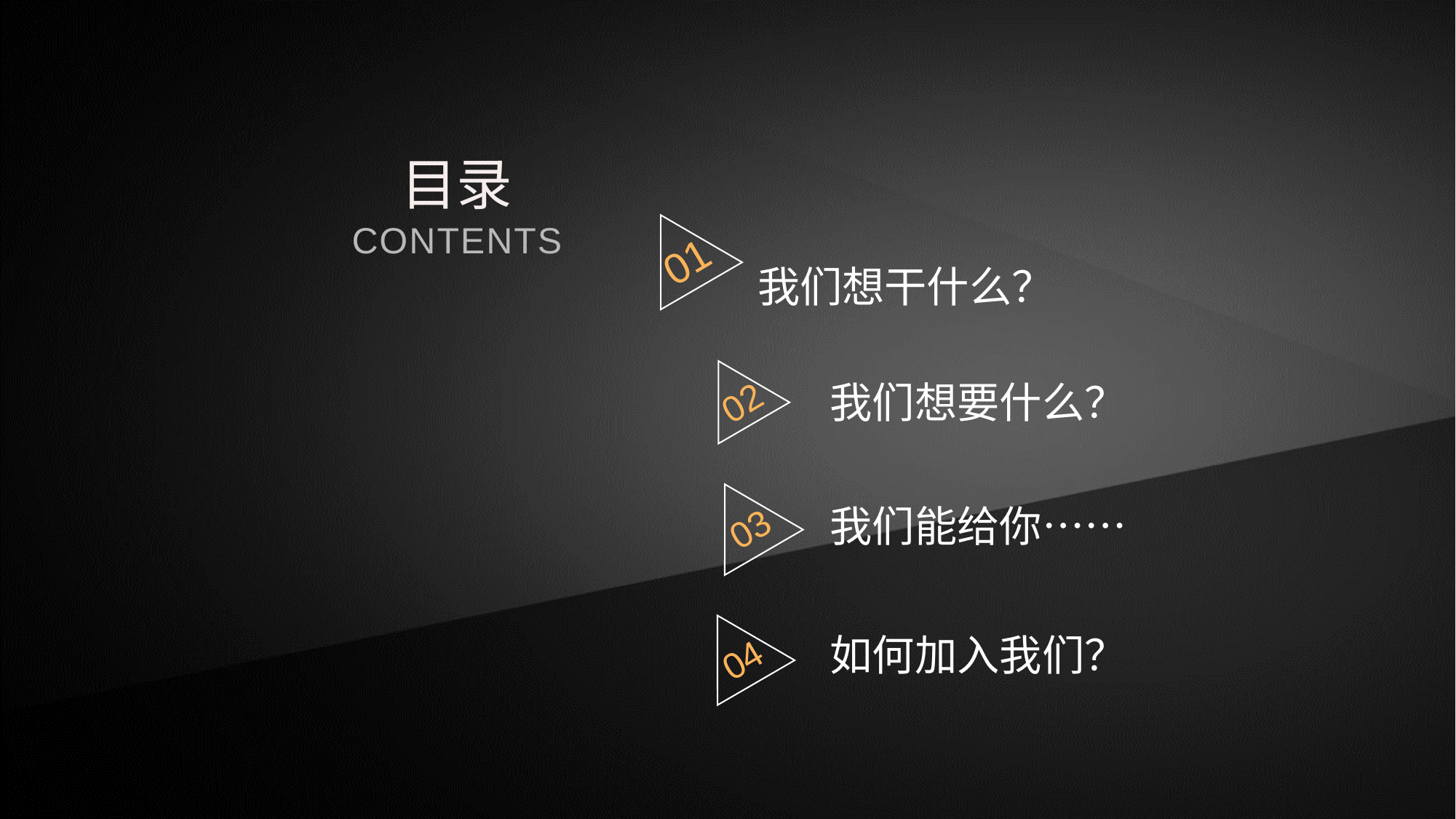

目录
01
CONTENTS
我们想干什么？
02
我们想要什么？
03
我们能给你……
04
如何加入我们？